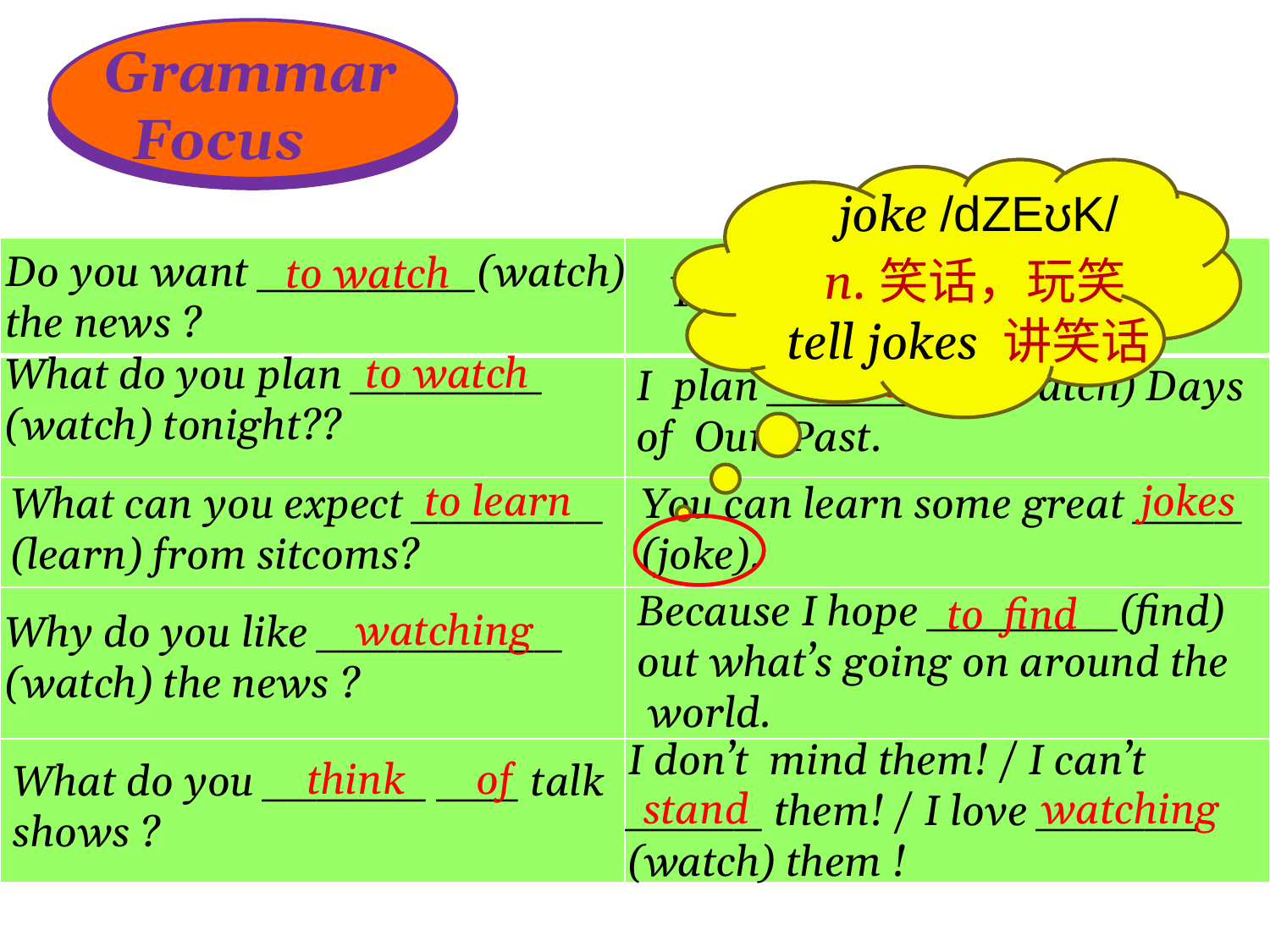

Grammar
  Focus

   joke /dZEʊK/
  n.笑话，玩笑
 to watch
 do
Do you want ________(watch)
the news ?
 don’t
|  |  |
| --- | --- |
|  |  |
|  |  |
|  |  |
|  |  |
Yes, I ____./No, I ______.
   tell jokes 讲笑话
 to watch
 to watch
What do you plan _______
(watch) tonight??
I  plan ________(watch) Days
of  Our  Past.
 to learn
 jokes
What can you expect _______
(learn) from sitcoms?
You can learn some great ____
(joke).

 watching
Because I hope _______(find)
out what’s going on around the
 world.
to  find
Why do you like _________
(watch) the news ?
 think       of
I don’t  mind them! / I can’t
_____ them! / I love ______
(watch) them !
What do you ______ ___ talk
shows ?
 stand
 watching